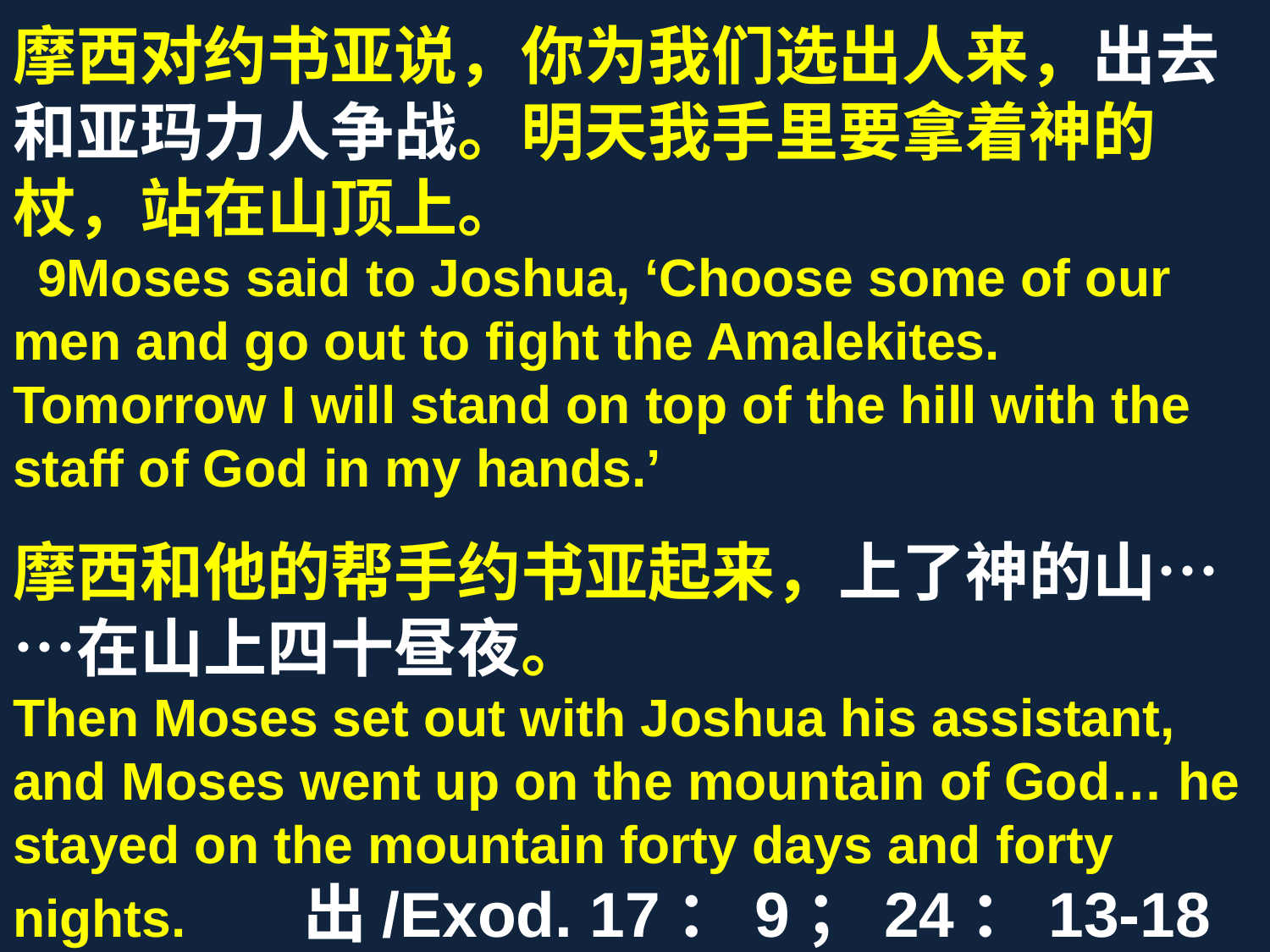

# 摩西对约书亚说，你为我们选出人来，出去和亚玛力人争战。明天我手里要拿着神的杖，站在山顶上。 9Moses said to Joshua, ‘Choose some of our men and go out to fight the Amalekites. Tomorrow I will stand on top of the hill with the staff of God in my hands.’ 摩西和他的帮手约书亚起来，上了神的山……在山上四十昼夜。 Then Moses set out with Joshua his assistant, and Moses went up on the mountain of God… he stayed on the mountain forty days and forty nights.      出/Exod. 17：9；24：13-18